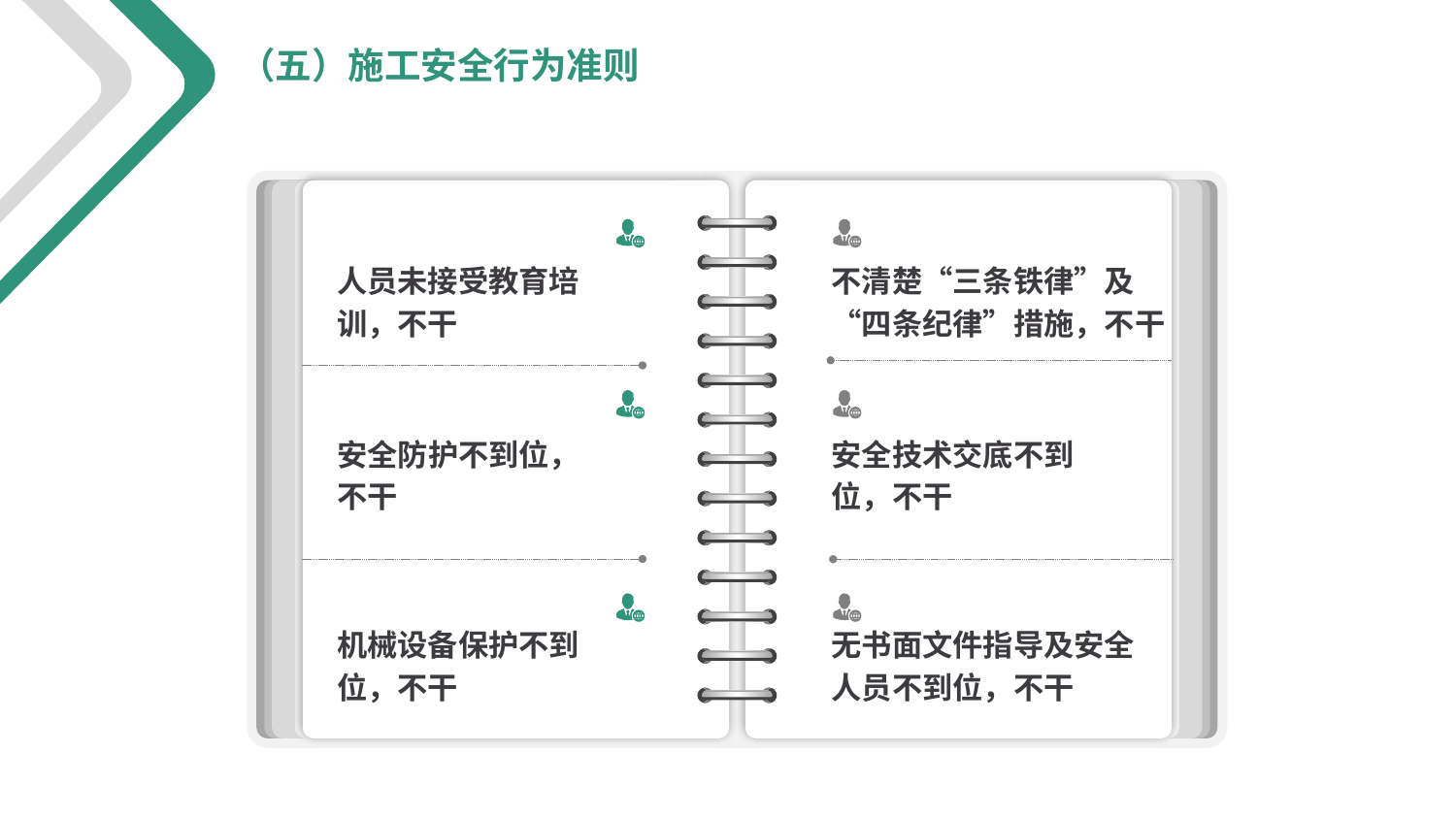

（五）施工安全行为准则

人员未接受教育培训，不干
不清楚“三条铁律”及“四条纪律”措施，不干

安全防护不到位，
不干
安全技术交底不到位，不干

机械设备保护不到位，不干
无书面文件指导及安全人员不到位，不干